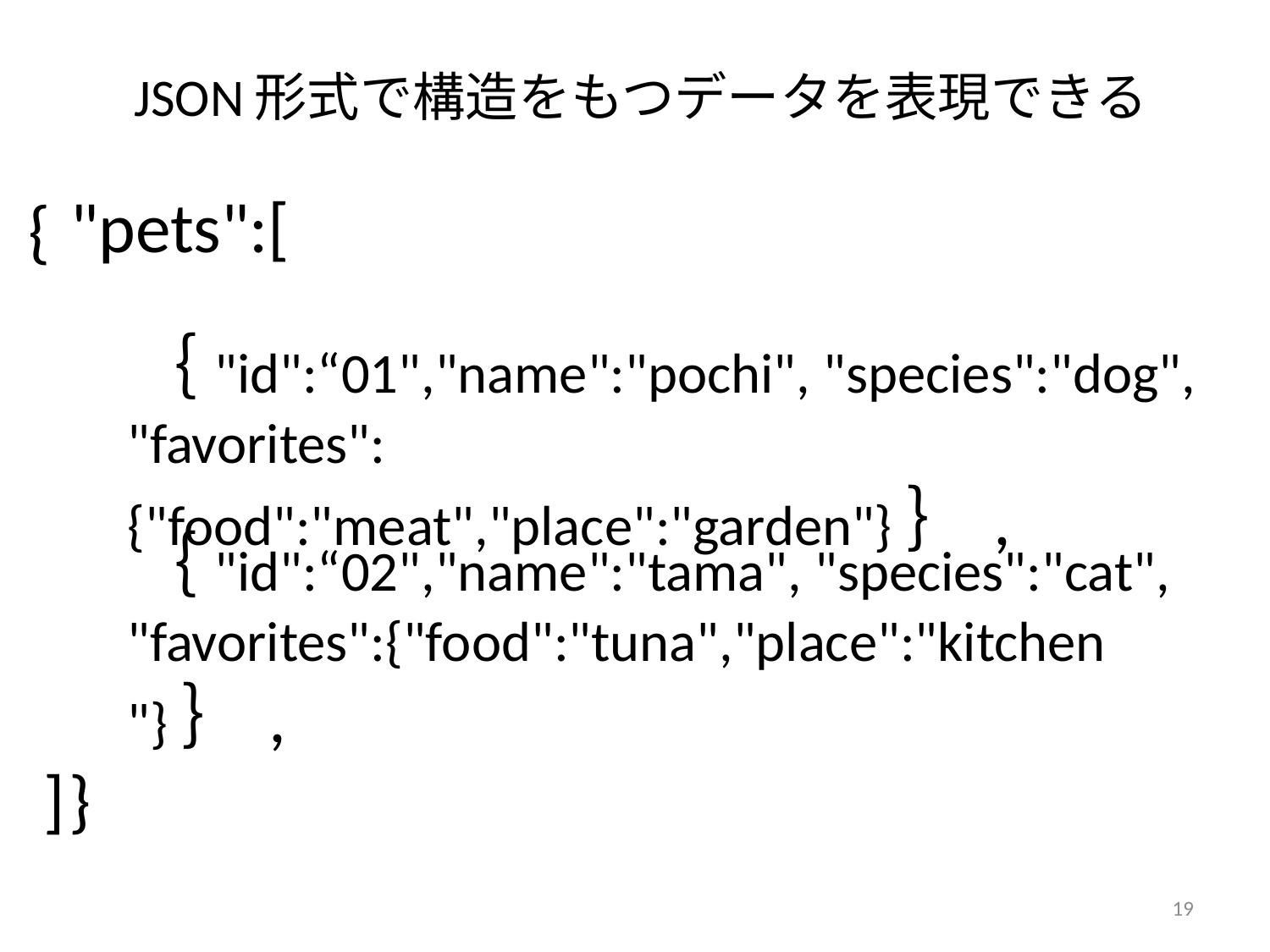

# JSON形式で構造をもつデータを表現できる
"pets":[
{
｛"id":“01","name":"pochi", "species":"dog",
"favorites":{"food":"meat","place":"garden"}｝,
｛"id":“02","name":"tama", "species":"cat",
"favorites":{"food":"tuna","place":"kitchen"}｝,
]
}
19